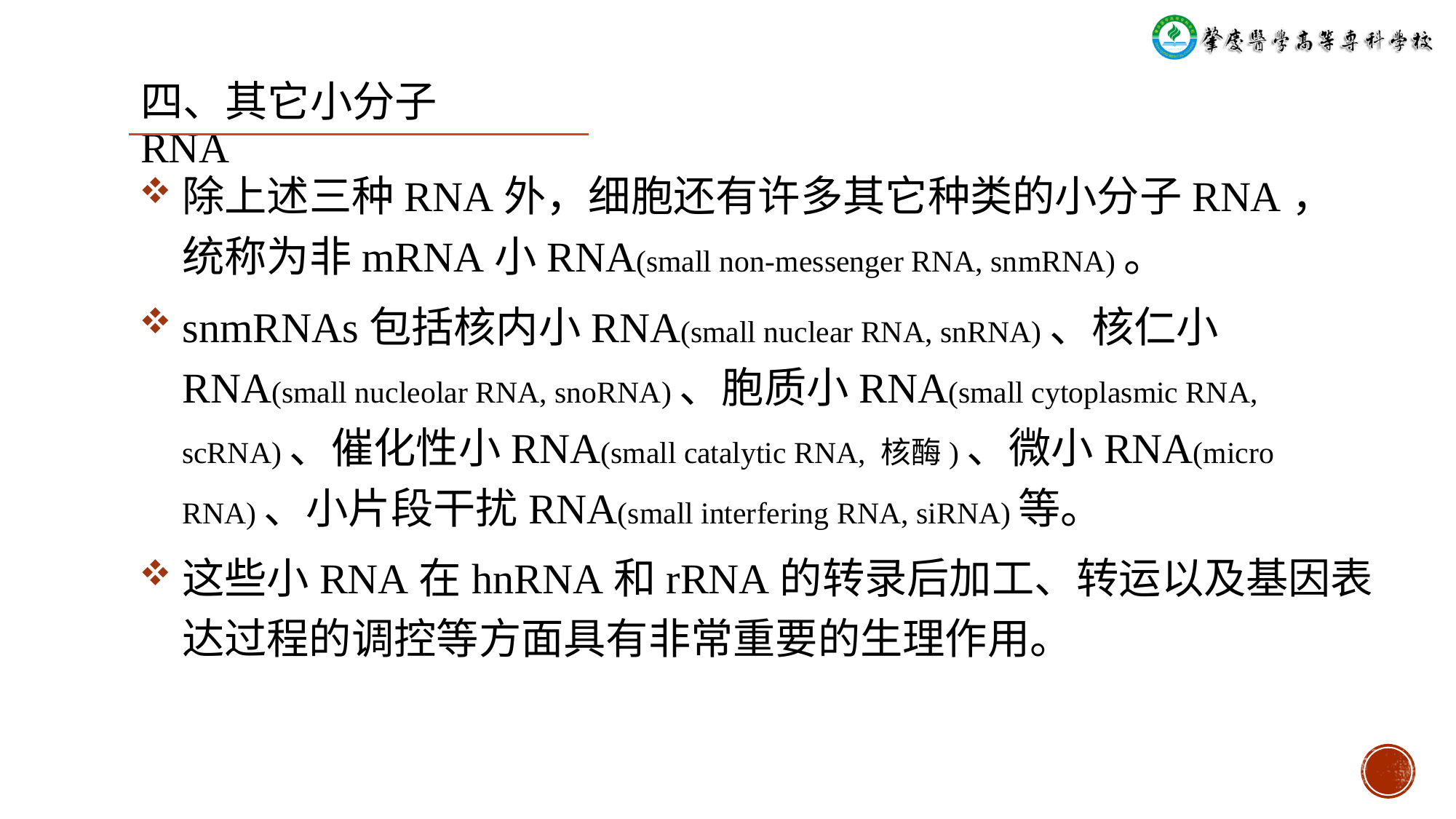

四、其它小分子RNA
除上述三种RNA外，细胞还有许多其它种类的小分子RNA，统称为非mRNA小RNA(small non-messenger RNA, snmRNA)。
snmRNAs包括核内小RNA(small nuclear RNA, snRNA)、核仁小RNA(small nucleolar RNA, snoRNA)、胞质小RNA(small cytoplasmic RNA, scRNA)、催化性小RNA(small catalytic RNA, 核酶)、微小RNA(micro RNA)、小片段干扰RNA(small interfering RNA, siRNA)等。
这些小RNA在hnRNA和rRNA的转录后加工、转运以及基因表达过程的调控等方面具有非常重要的生理作用。